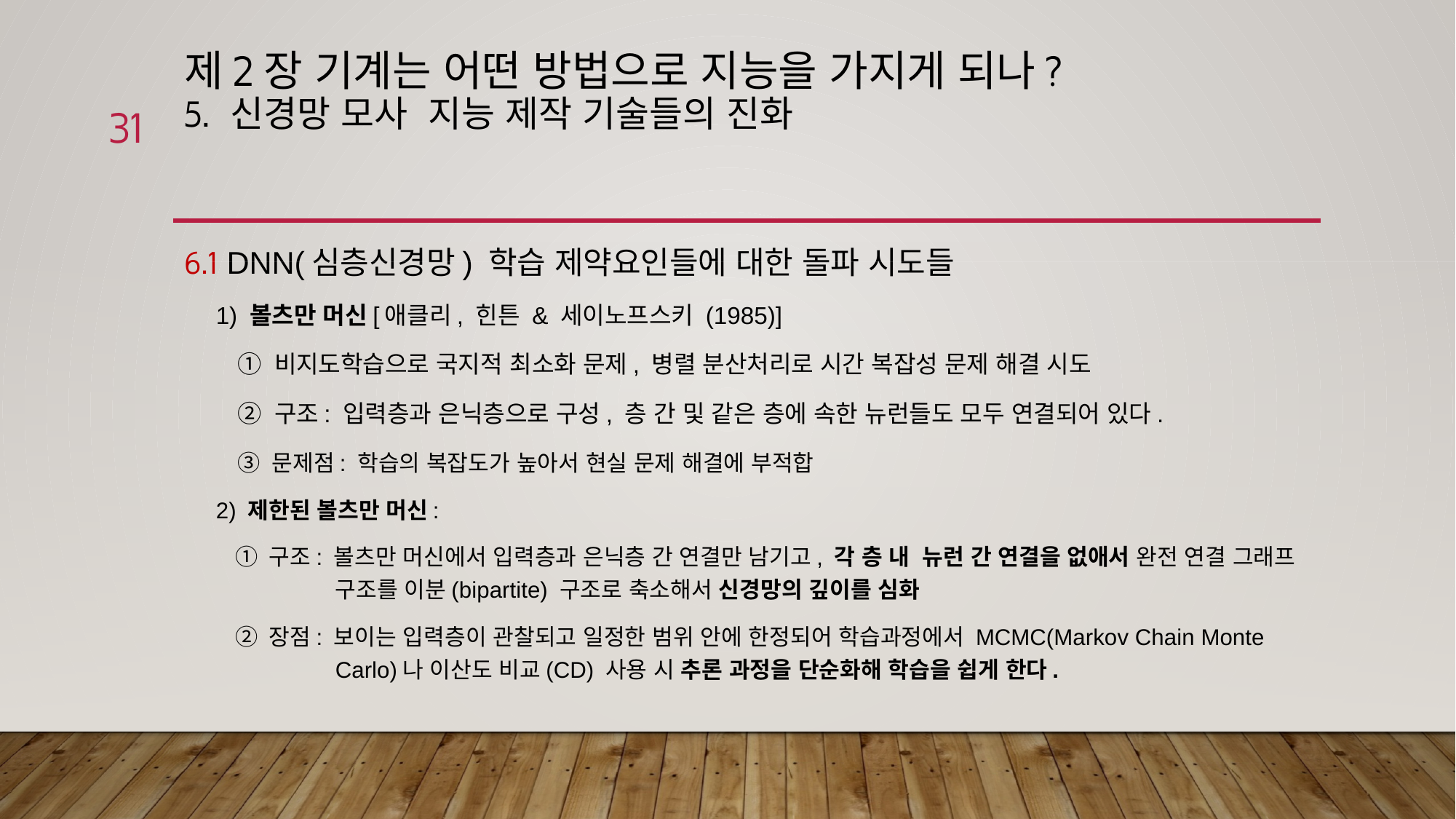

# 제2장 기계는 어떤 방법으로 지능을 가지게 되나? 5. 신경망 모사  지능 제작 기술들의 진화
31

6.1 DNN(심층신경망) 학습 제약요인들에 대한 돌파 시도들
     1) 볼츠만 머신[애클리, 힌튼 & 세이노프스키 (1985)]
        ① 비지도학습으로 국지적 최소화 문제, 병렬 분산처리로 시간 복잡성 문제 해결 시도
        ② 구조: 입력층과 은닉층으로 구성, 층 간 및 같은 층에 속한 뉴런들도 모두 연결되어 있다.
        ③ 문제점: 학습의 복잡도가 높아서 현실 문제 해결에 부적합
     2) 제한된 볼츠만 머신:
        ① 구조: 볼츠만 머신에서 입력층과 은닉층 간 연결만 남기고, 각 층 내  뉴런 간 연결을 없애서 완전 연결 그래프 구조를 이분(bipartite) 구조로 축소해서 신경망의 깊이를 심화
        ② 장점: 보이는 입력층이 관찰되고 일정한 범위 안에 한정되어 학습과정에서 MCMC(Markov Chain Monte Carlo)나 이산도 비교(CD) 사용 시 추론 과정을 단순화해 학습을 쉽게 한다.